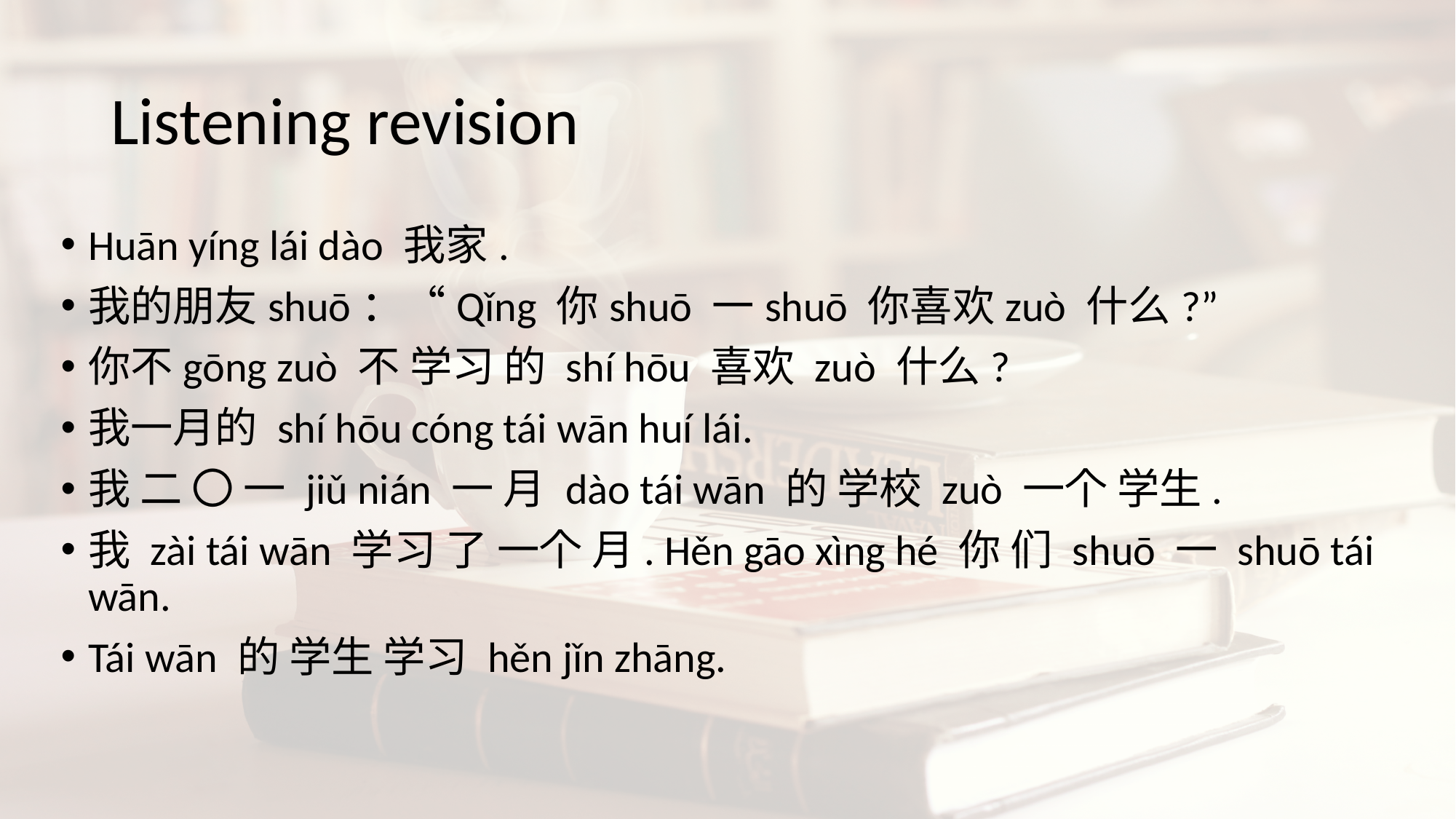

# Listening revision
Huān yíng lái dào 我家.
我的朋友shuō：“Qǐng 你shuō 一shuō 你喜欢zuò 什么?”
你不gōng zuò 不 学习 的 shí hōu 喜欢 zuò 什么?
我一月的 shí hōu cóng tái wān huí lái.
我 二 〇 一 jiǔ nián 一 月 dào tái wān 的 学校 zuò 一个 学生.
我 zài tái wān 学习 了 一个 月. Hěn gāo xìng hé 你 们 shuō 一 shuō tái wān.
Tái wān 的 学生 学习 hěn jǐn zhāng.